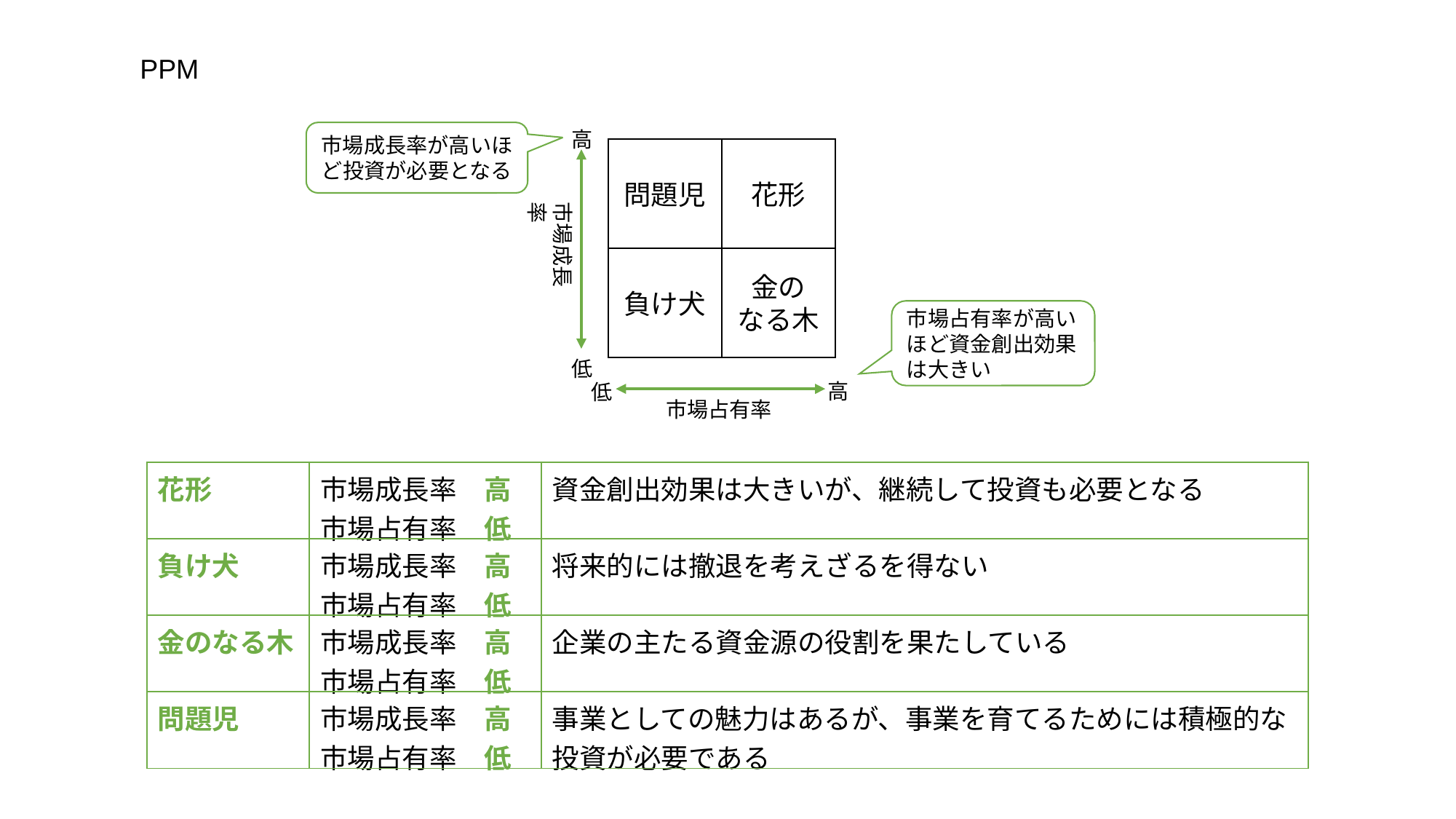

PPM
高
市場成長率が高いほど投資が必要となる
問題児
花形
負け犬
金の
なる木
市場成長率
市場占有率が高いほど資金創出効果は大きい
低
高
低
市場占有率
| 花形 | 市場成長率　高 市場占有率　低 | 資金創出効果は大きいが、継続して投資も必要となる |
| --- | --- | --- |
| 負け犬 | 市場成長率　高 市場占有率　低 | 将来的には撤退を考えざるを得ない |
| 金のなる木 | 市場成長率　高 市場占有率　低 | 企業の主たる資金源の役割を果たしている |
| 問題児 | 市場成長率　高 市場占有率　低 | 事業としての魅力はあるが、事業を育てるためには積極的な投資が必要である |